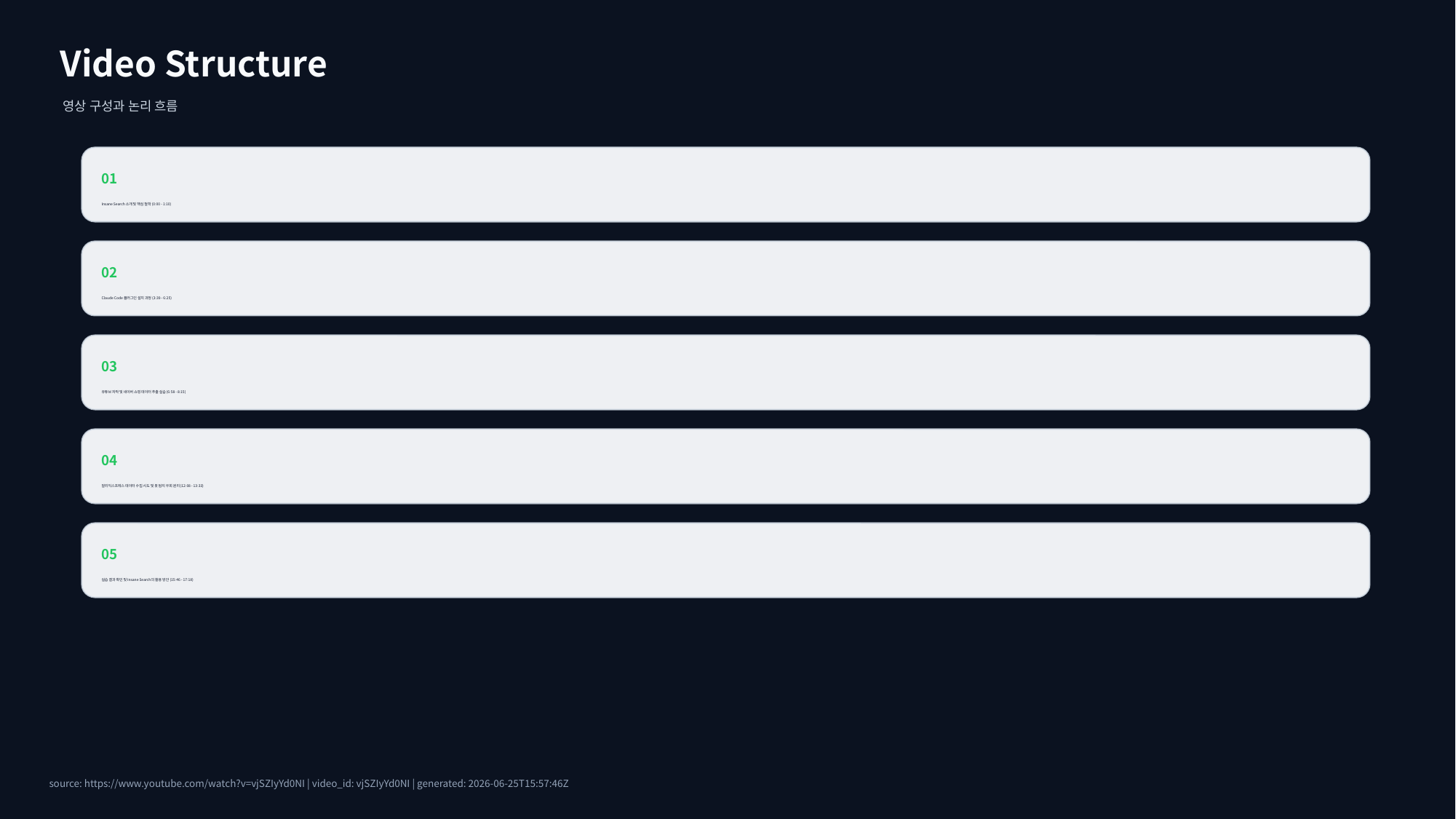

Video Structure
영상 구성과 논리 흐름

01
Insane Search 소개 및 핵심 철학 (0:00 - 1:10)

02
Claude Code 플러그인 설치 과정 (3:39 - 6:25)

03
유튜브 자막 및 네이버 쇼핑 데이터 추출 실습 (6:58 - 8:15)

04
알리익스프레스 데이터 수집 시도 및 봇 탐지 우회 원리 (12:08 - 13:33)

05
실습 결과 확인 및 Insane Search의 활용 방안 (15:46 - 17:18)
source: https://www.youtube.com/watch?v=vjSZIyYd0NI | video_id: vjSZIyYd0NI | generated: 2026-06-25T15:57:46Z